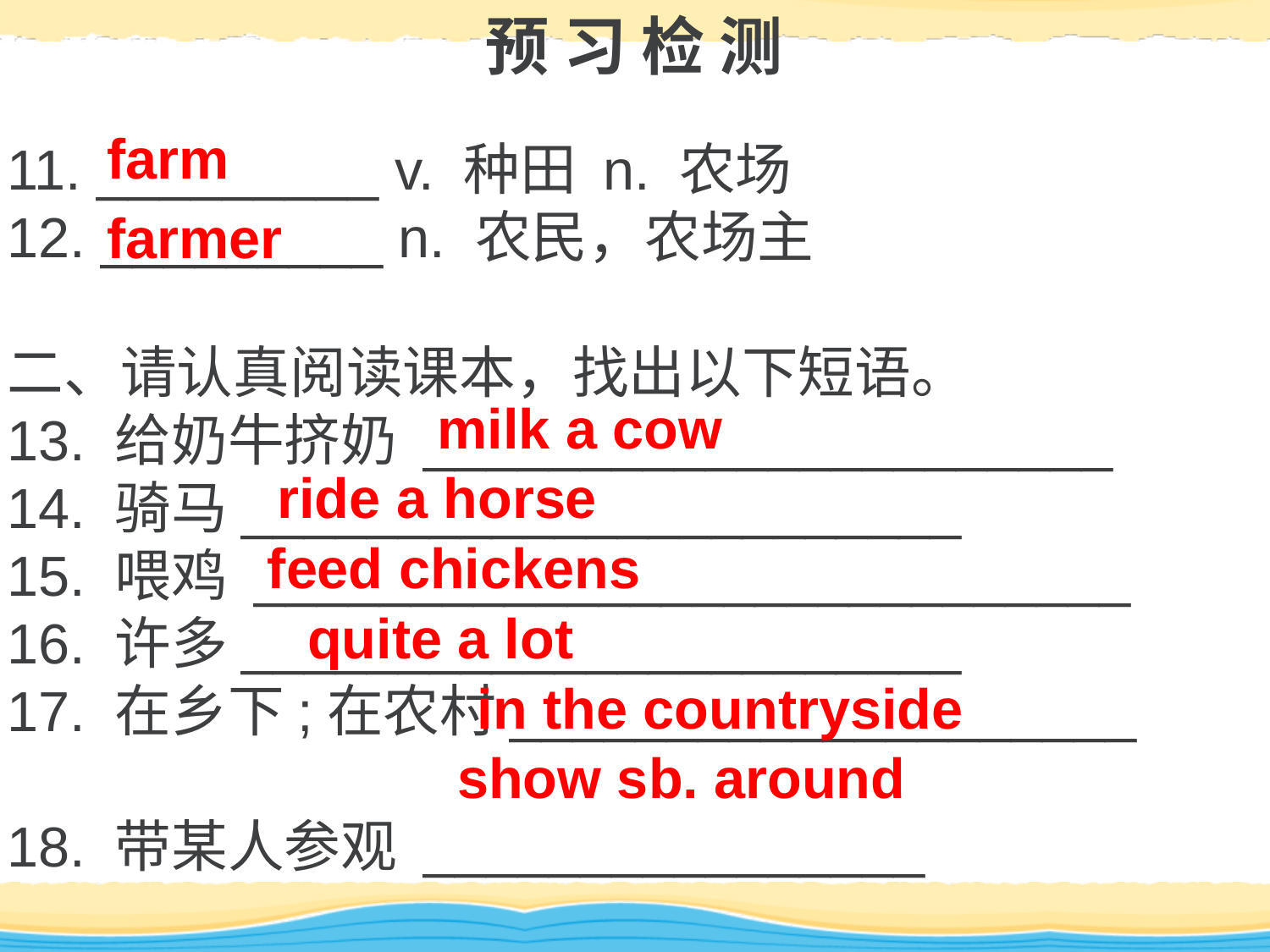

预 习 检 测
farm
11. _________ v. 种田 n. 农场
12. _________ n. 农民，农场主

二、请认真阅读课本，找出以下短语。
13. 给奶牛挤奶 ______________________
14. 骑马_______________________
15. 喂鸡 ____________________________
16. 许多_______________________
17. 在乡下;在农村____________________
18. 带某人参观 ________________
farmer
milk a cow
ride a horse
feed chickens
quite a lot
in the countryside
show sb. around